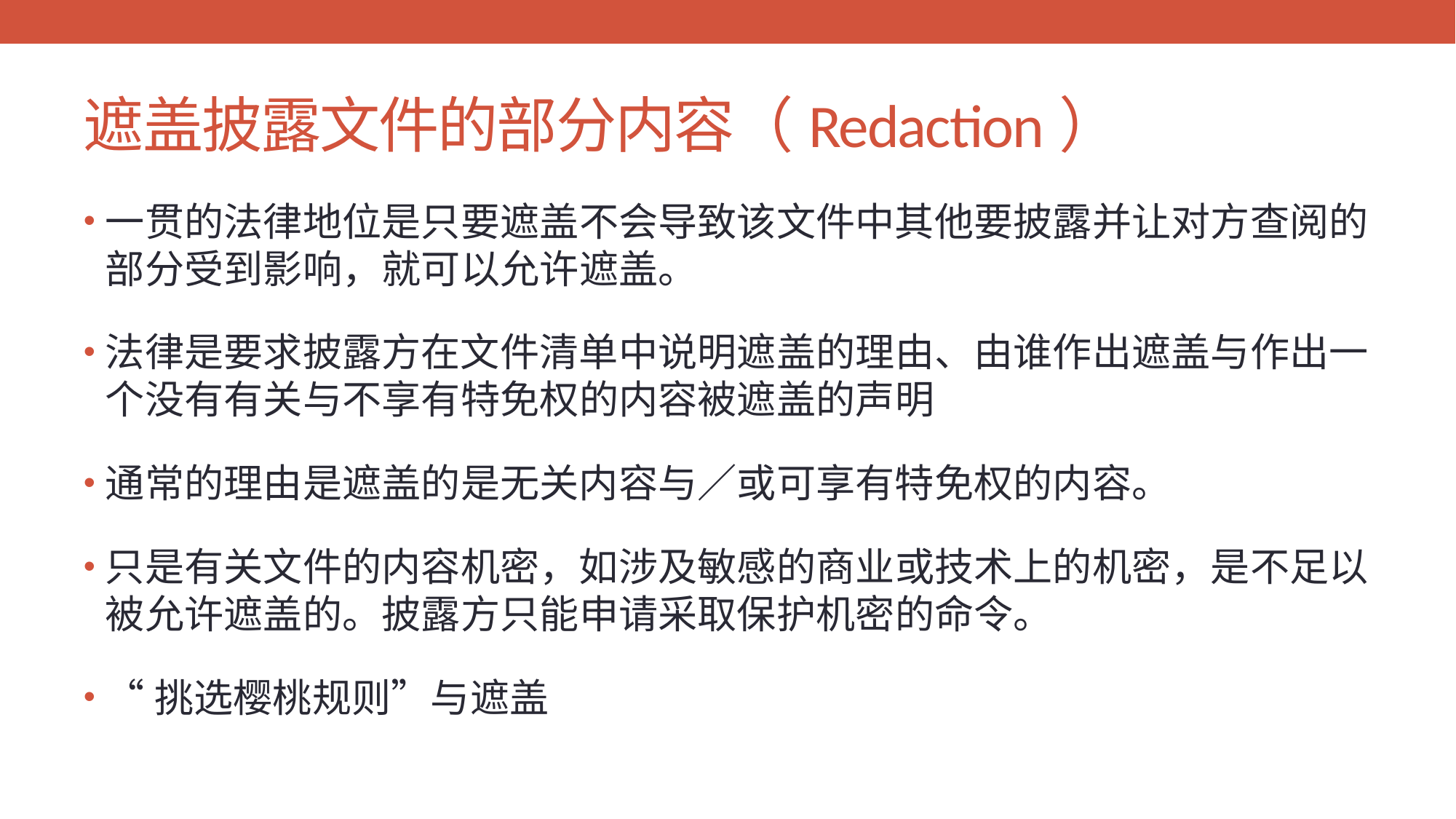

# 遮盖披露文件的部分内容（Redaction）
一贯的法律地位是只要遮盖不会导致该文件中其他要披露并让对方查阅的部分受到影响，就可以允许遮盖。
法律是要求披露方在文件清单中说明遮盖的理由、由谁作出遮盖与作出一个没有有关与不享有特免权的内容被遮盖的声明
通常的理由是遮盖的是无关内容与／或可享有特免权的内容。
只是有关文件的内容机密，如涉及敏感的商业或技术上的机密，是不足以被允许遮盖的。披露方只能申请采取保护机密的命令。
“挑选樱桃规则”与遮盖